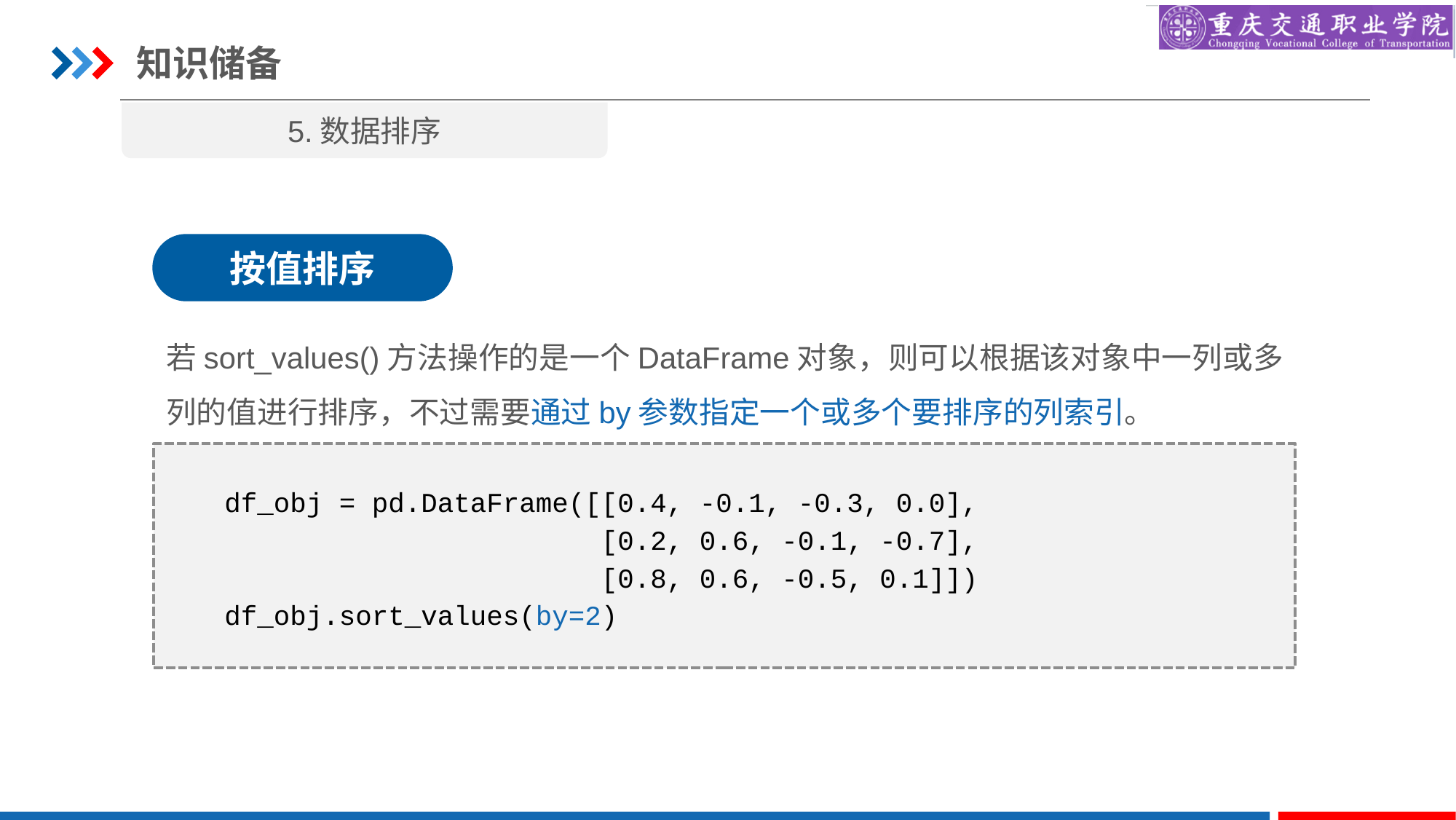

知识储备

5.数据排序
按值排序
若sort_values()方法操作的是一个DataFrame对象，则可以根据该对象中一列或多列的值进行排序，不过需要通过by参数指定一个或多个要排序的列索引。

df_obj = pd.DataFrame([[0.4, -0.1, -0.3, 0.0],
                       [0.2, 0.6, -0.1, -0.7],
                       [0.8, 0.6, -0.5, 0.1]])
df_obj.sort_values(by=2)